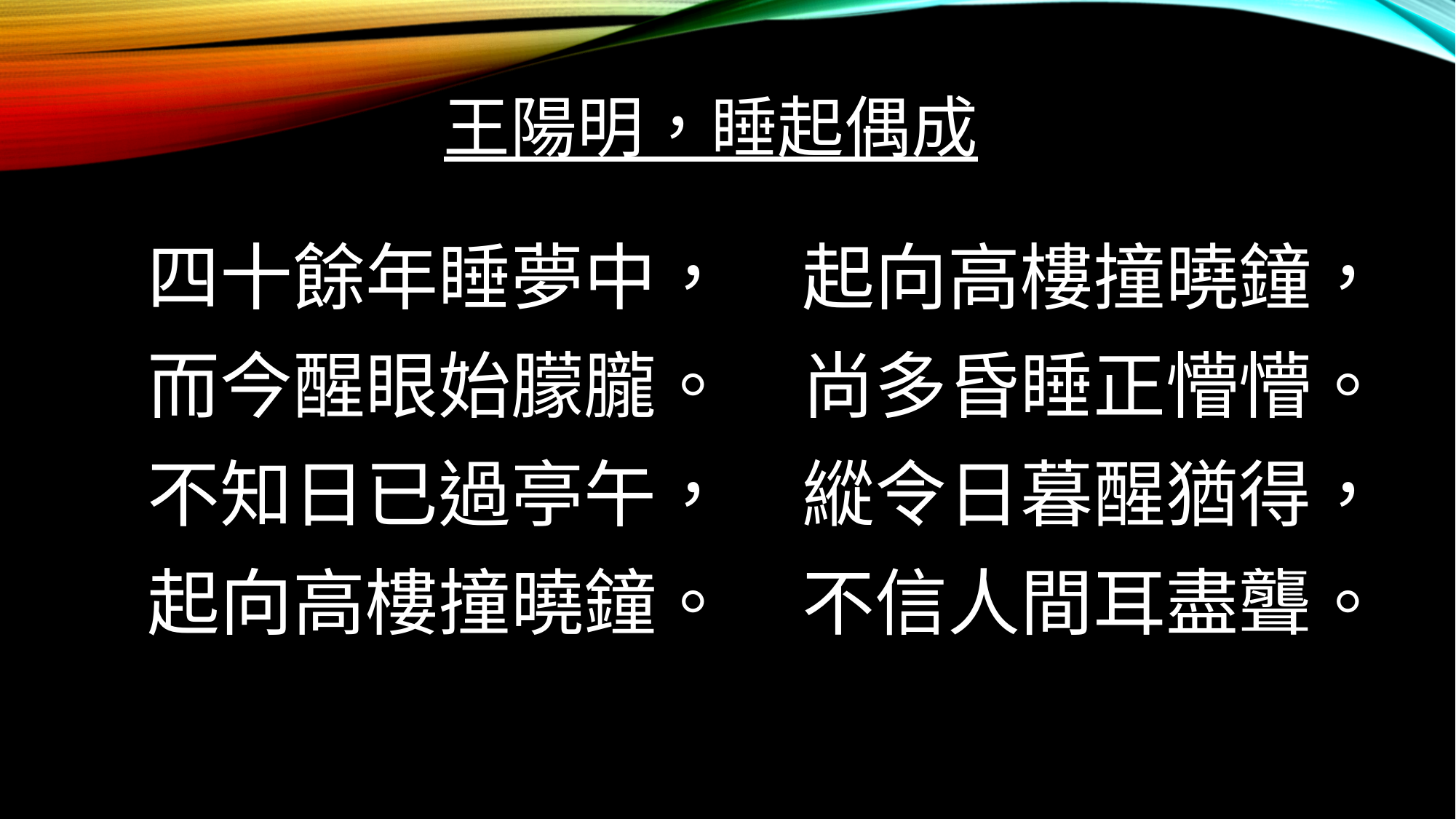

#
王陽明，睡起偶成
四十餘年睡夢中，
而今醒眼始朦朧。
不知日已過亭午，
起向高樓撞曉鐘。

起向高樓撞曉鐘，
尚多昏睡正懵懵。
縱令日暮醒猶得，
不信人間耳盡聾。